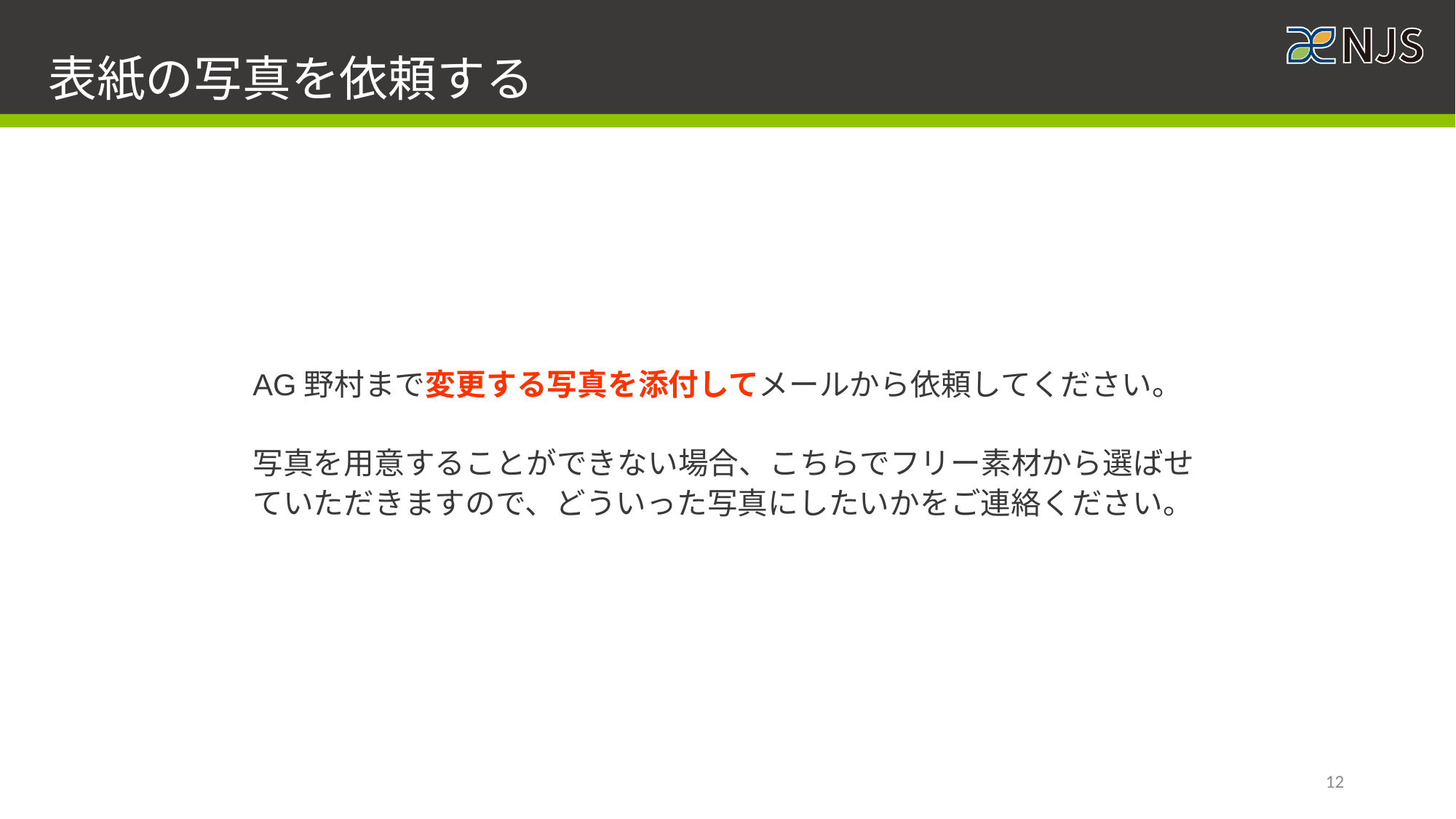

表紙の写真を依頼する
AG野村まで変更する写真を添付してメールから依頼してください。

写真を用意することができない場合、こちらでフリー素材から選ばせていただきますので、どういった写真にしたいかをご連絡ください。
12